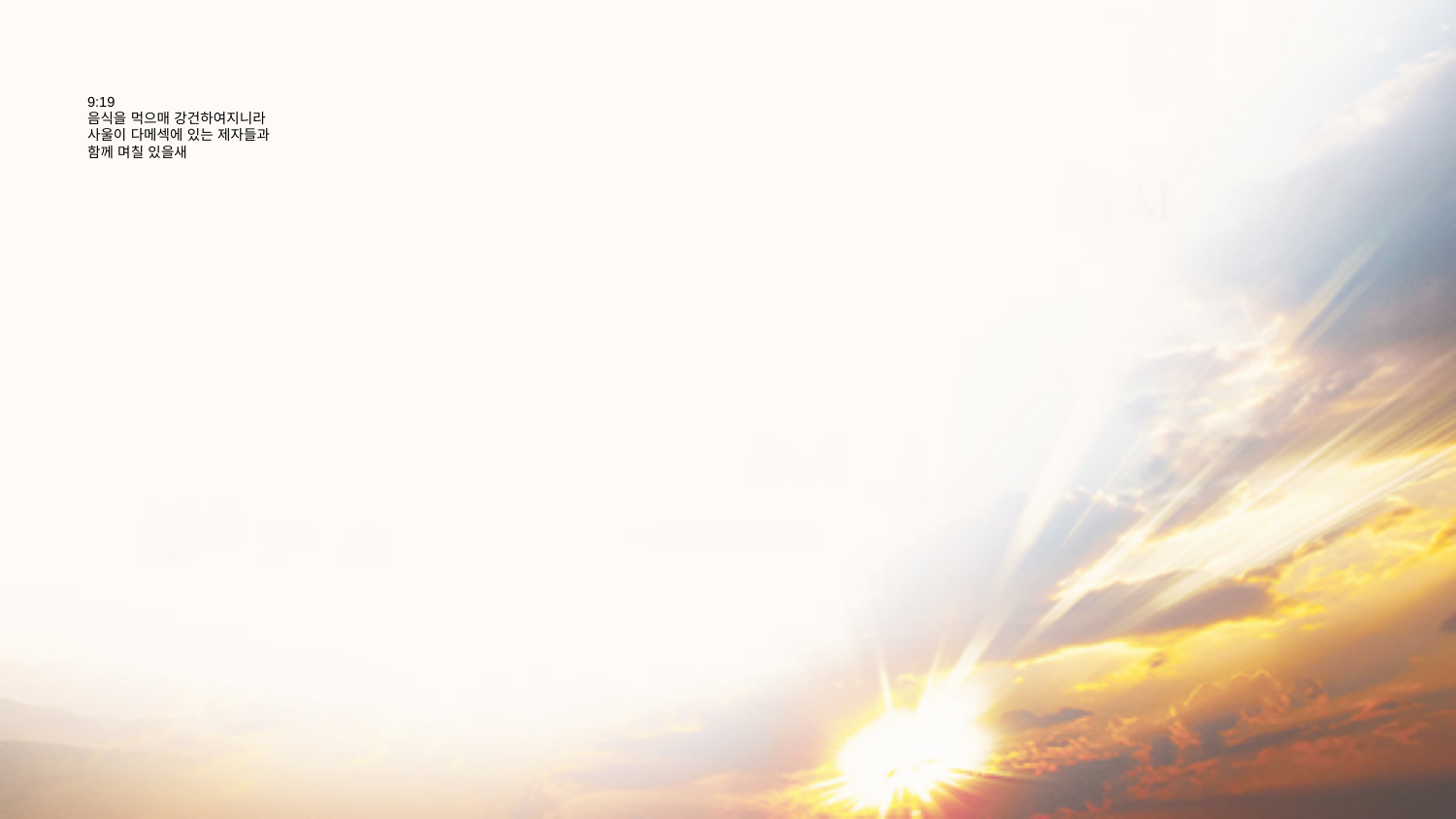

# 9:19 음식을 먹으매 강건하여지니라 사울이 다메섹에 있는 제자들과 함께 며칠 있을새